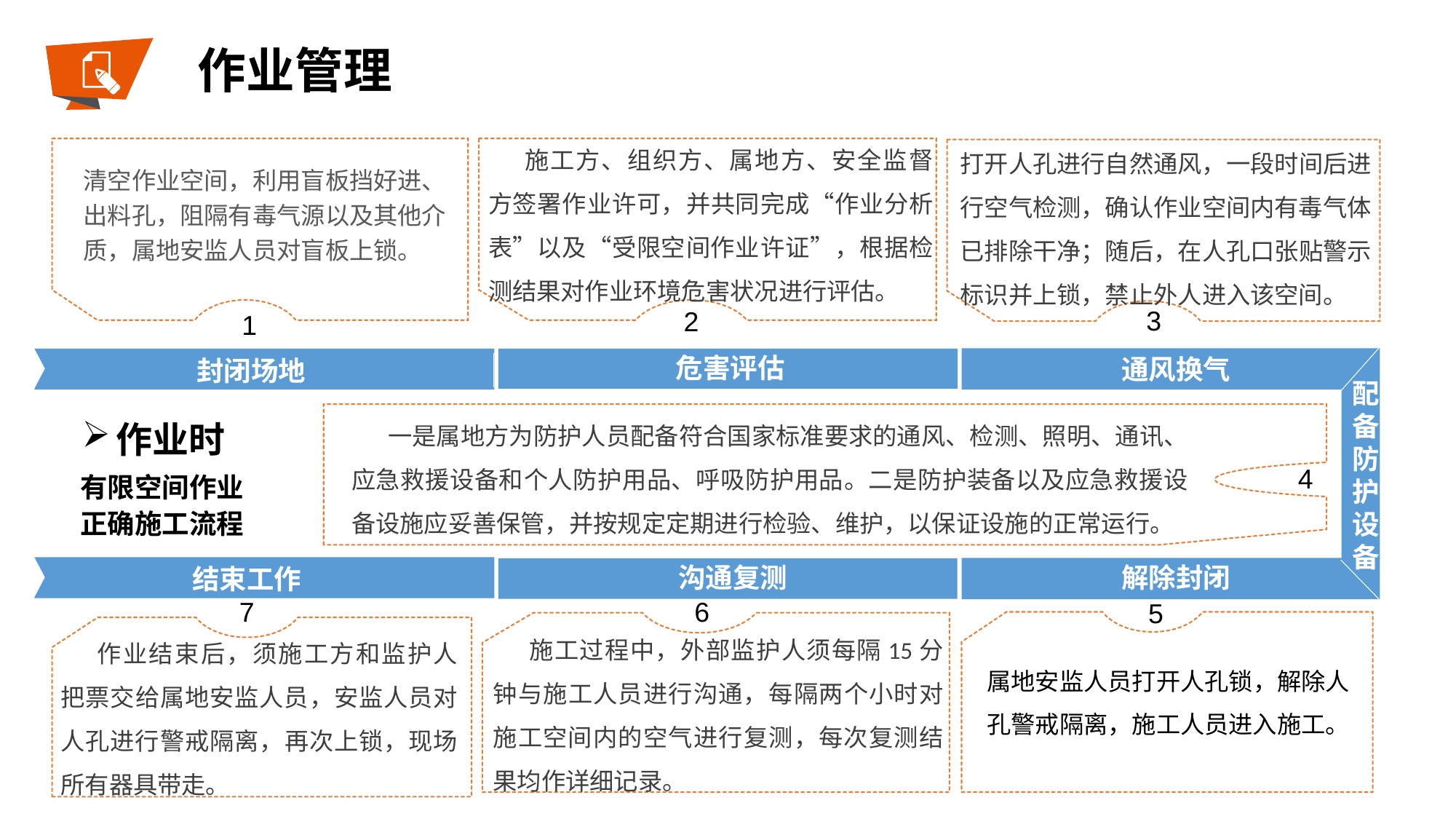

作业管理

施工方、组织方、属地方、安全监督方签署作业许可，并共同完成“作业分析表”以及“受限空间作业许证”，根据检测结果对作业环境危害状况进行评估。
打开人孔进行自然通风，一段时间后进行空气检测，确认作业空间内有毒气体已排除干净；随后，在人孔口张贴警示标识并上锁，禁止外人进入该空间。

清空作业空间，利用盲板挡好进、出料孔，阻隔有毒气源以及其他介质，属地安监人员对盲板上锁。

3
2
1
危害评估
通风换气
封闭场地

配备防护设备
一是属地方为防护人员配备符合国家标准要求的通风、检测、照明、通讯、应急救援设备和个人防护用品、呼吸防护用品。二是防护装备以及应急救援设备设施应妥善保管，并按规定定期进行检验、维护，以保证设施的正常运行。
作业时
4
有限空间作业
正确施工流程
4
沟通复测
解除封闭
6
结束工作

5
7
7
6
5

属地安监人员打开人孔锁，解除人孔警戒隔离，施工人员进入施工。

施工过程中，外部监护人须每隔15分钟与施工人员进行沟通，每隔两个小时对施工空间内的空气进行复测，每次复测结果均作详细记录。

作业结束后，须施工方和监护人把票交给属地安监人员，安监人员对人孔进行警戒隔离，再次上锁，现场所有器具带走。